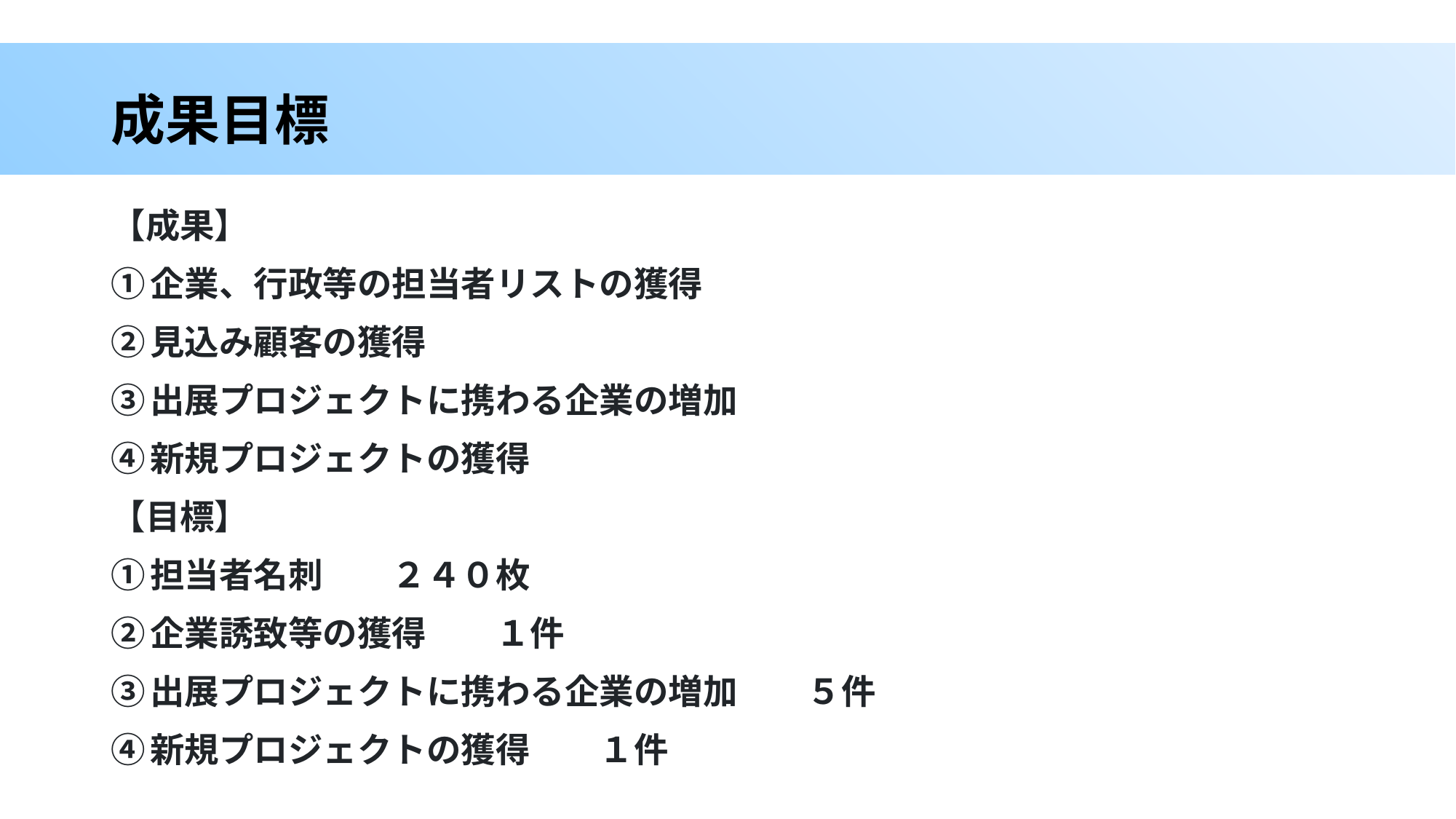

# 成果目標

【成果】
①企業、行政等の担当者リストの獲得
②見込み顧客の獲得
③出展プロジェクトに携わる企業の増加
④新規プロジェクトの獲得
【目標】
①担当者名刺　　２４０枚
②企業誘致等の獲得　　１件
③出展プロジェクトに携わる企業の増加　　５件
④新規プロジェクトの獲得　　１件